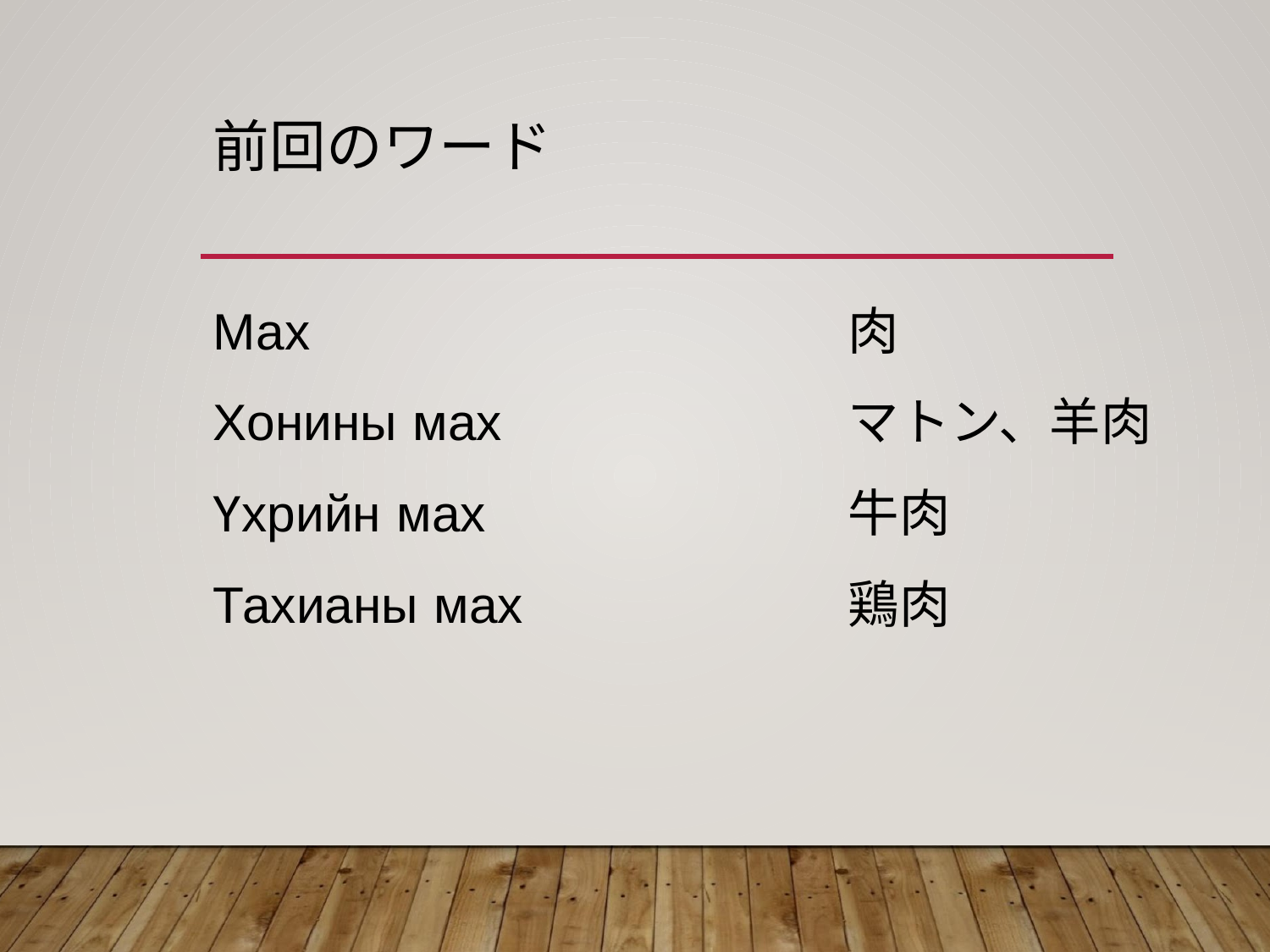

# 前回のワード

Мах					肉
Хонины мах			マトン、羊肉
Үхрийн мах			牛肉
Тахианы мах			鶏肉